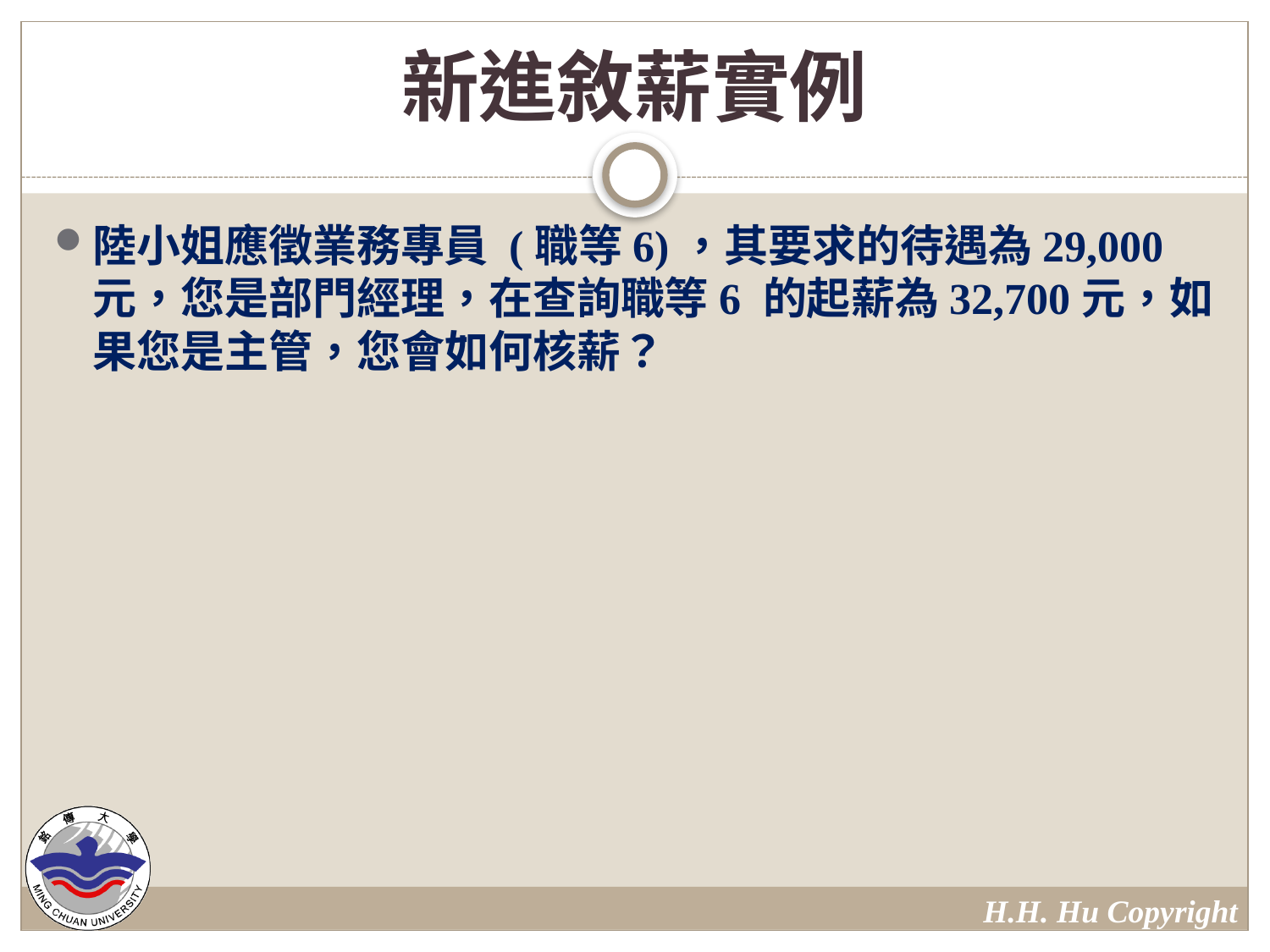

# 新進敘薪實例
陸小姐應徵業務專員 (職等6)，其要求的待遇為29,000元，您是部門經理，在查詢職等6 的起薪為32,700元，如果您是主管，您會如何核薪？